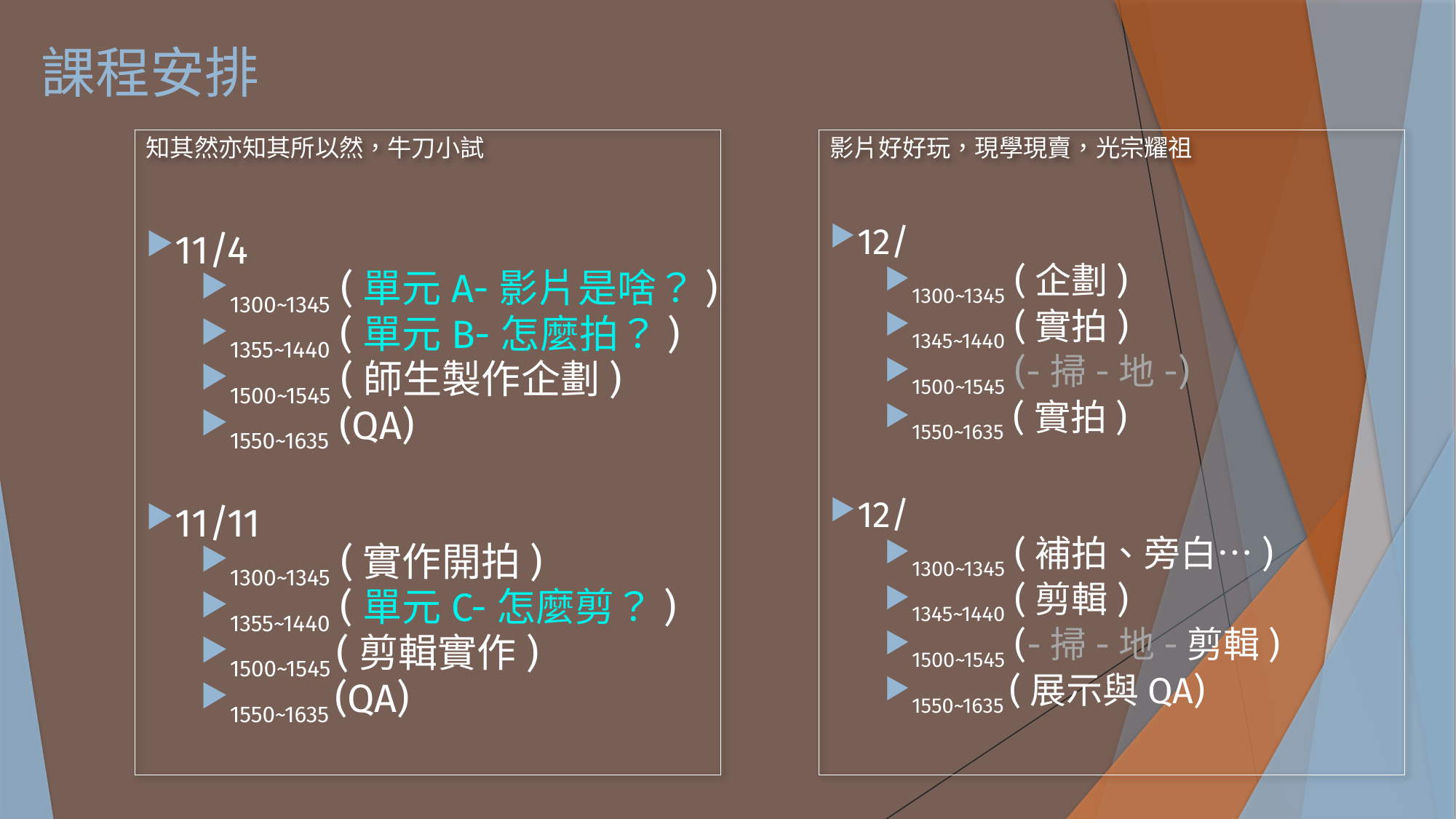

# 課程安排
影片好好玩，現學現賣，光宗耀祖
知其然亦知其所以然，牛刀小試

12/
1300~1345 (企劃)
1345~1440 (實拍)
1500~1545 (-掃-地-)
1550~1635 (實拍)

12/
1300~1345 (補拍、旁白…)
1345~1440 (剪輯)
1500~1545 (-掃-地-剪輯)
1550~1635 (展示與QA)

11/4
1300~1345 (單元A-影片是啥？)
1355~1440 (單元B-怎麼拍？)
1500~1545 (師生製作企劃)
1550~1635 (QA)

11/11
1300~1345 (實作開拍)
1355~1440 (單元C-怎麼剪？)
1500~1545 (剪輯實作)
1550~1635 (QA)